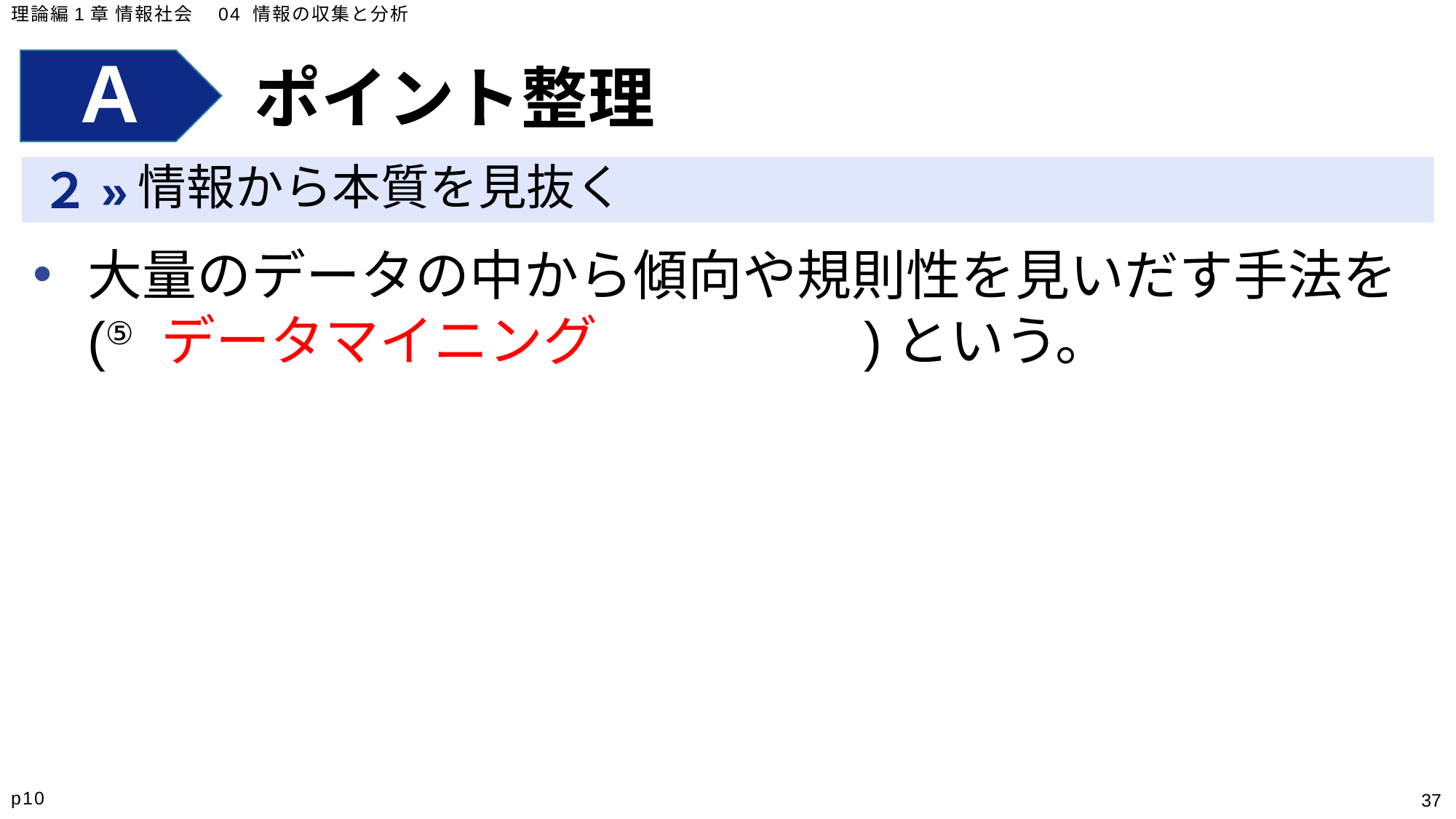

理論編1章 情報社会　04 情報の収集と分析
ポイント整理
情報から本質を見抜く
大量のデータの中から傾向や規則性を見いだす手法を(⑤　　　　　　　　　　　　　)という。
データマイニング
p10
37